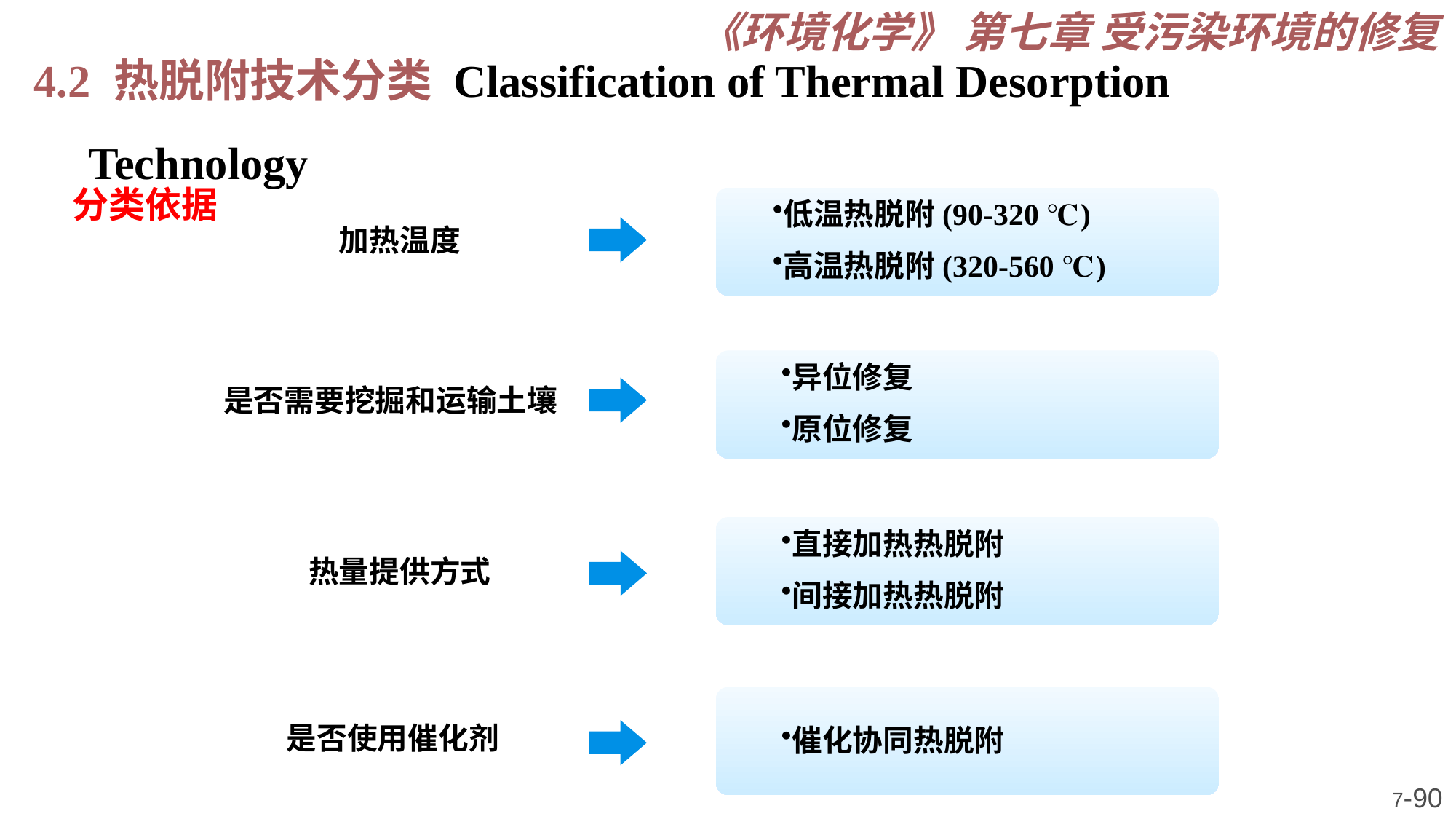

《环境化学》 第七章 受污染环境的修复
4.2 热脱附技术分类 Classification of Thermal Desorption Technology

分类依据

低温热脱附(90-320 ℃)
高温热脱附(320-560 ℃)
加热温度

异位修复
原位修复
是否需要挖掘和运输土壤

直接加热热脱附
间接加热热脱附
热量提供方式

是否使用催化剂

催化协同热脱附
7-90